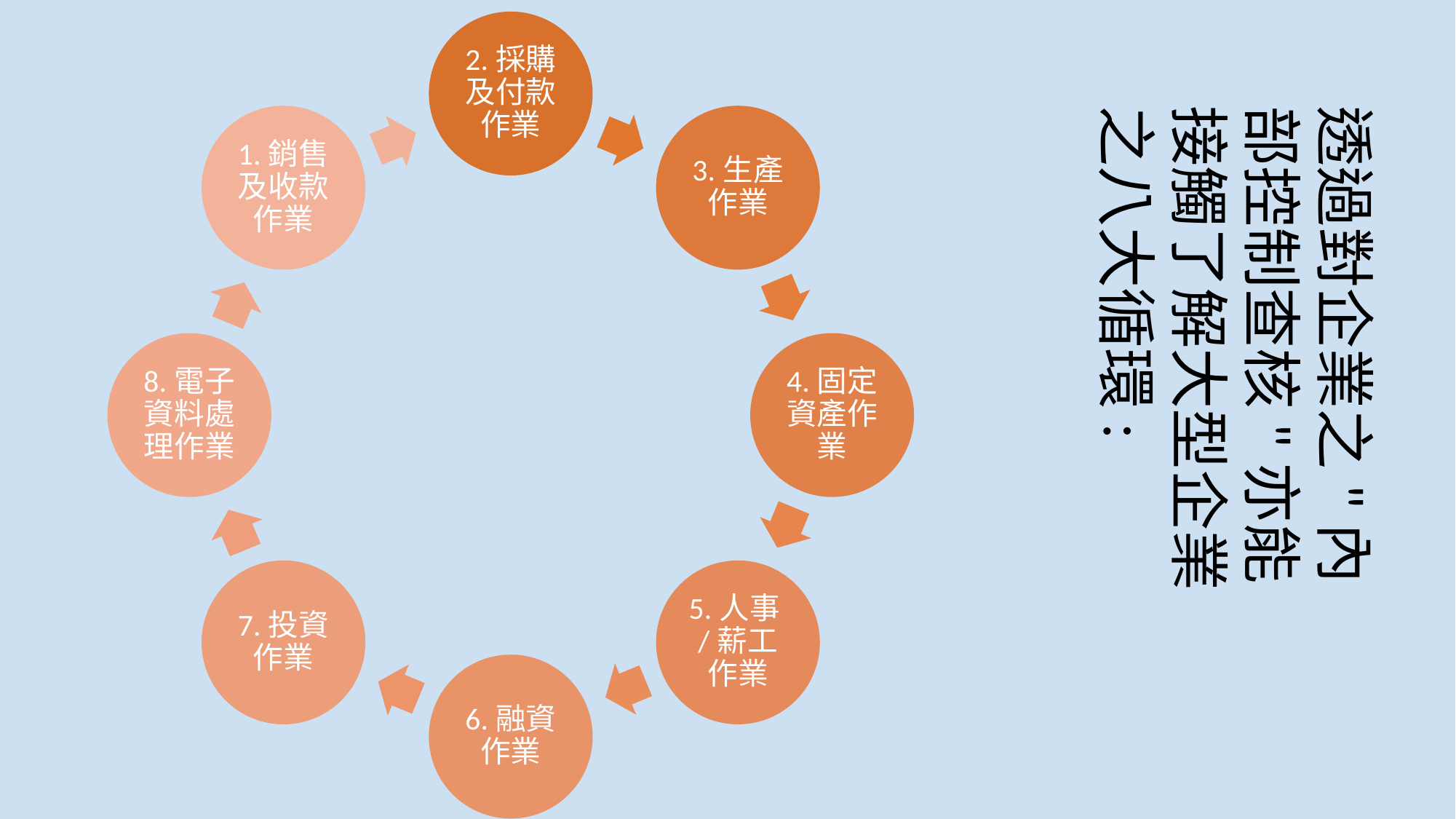

2.採購及付款作業

3.生產作業

4.固定資產作業

5.人事/薪工作業

6.融資作業

7.投資作業

8.電子資料處理作業

1.銷售及收款作業

透過對企業之"內部控制查核"亦能接觸了解大型企業之八大循環: